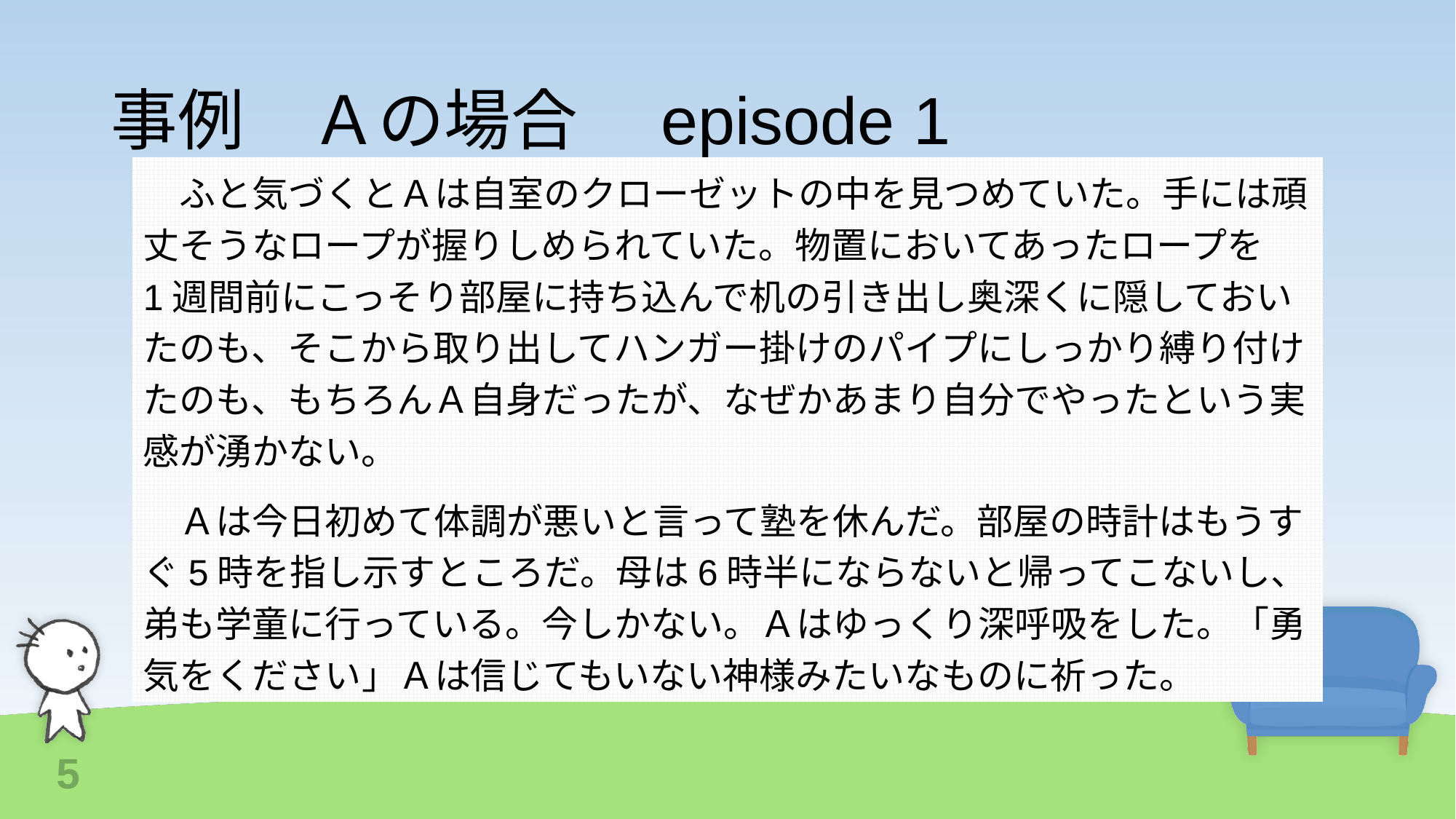

# 事例　Ａの場合　episode 1
　ふと気づくとＡは自室のクローゼットの中を見つめていた。手には頑丈そうなロープが握りしめられていた。物置においてあったロープを　1週間前にこっそり部屋に持ち込んで机の引き出し奥深くに隠しておいたのも、そこから取り出してハンガー掛けのパイプにしっかり縛り付けたのも、もちろんＡ自身だったが、なぜかあまり自分でやったという実感が湧かない。
　Ａは今日初めて体調が悪いと言って塾を休んだ。部屋の時計はもうすぐ5時を指し示すところだ。母は6時半にならないと帰ってこないし、弟も学童に行っている。今しかない。Ａはゆっくり深呼吸をした。「勇気をください」Ａは信じてもいない神様みたいなものに祈った。
5